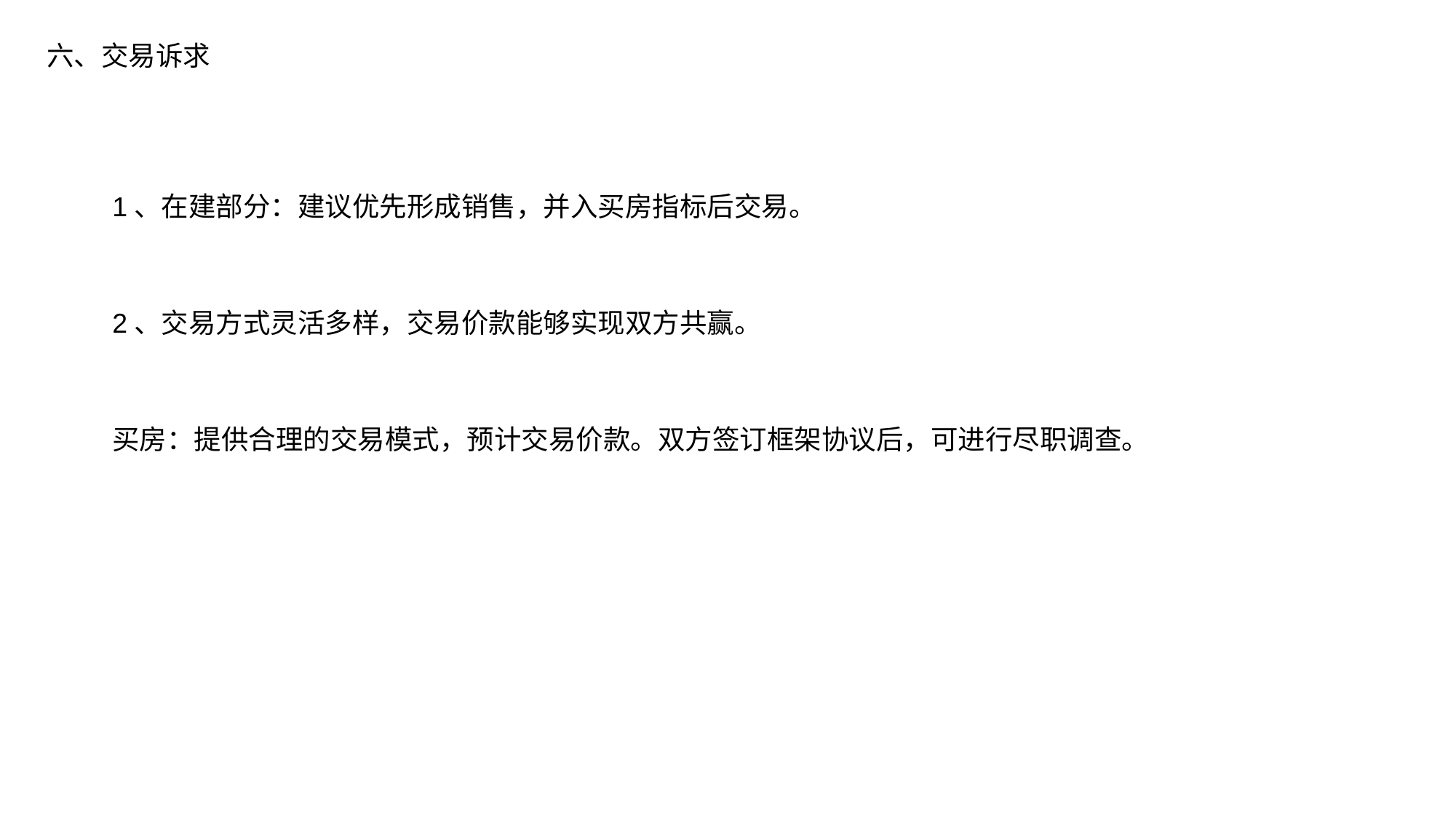

六、交易诉求
1、在建部分：建议优先形成销售，并入买房指标后交易。

2、交易方式灵活多样，交易价款能够实现双方共赢。

买房：提供合理的交易模式，预计交易价款。双方签订框架协议后，可进行尽职调查。